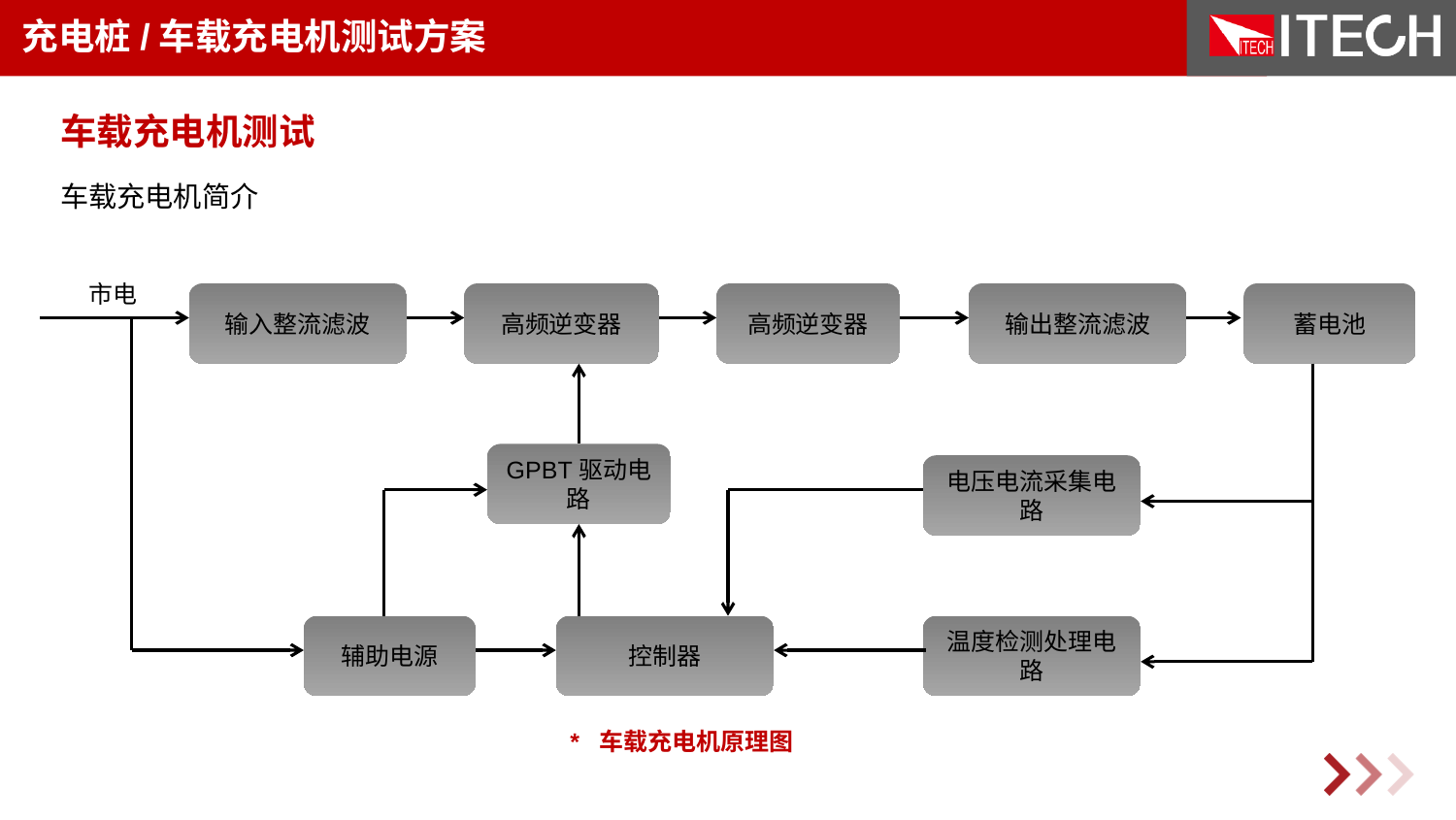

充电桩/车载充电机测试方案
车载充电机测试
车载充电机简介
市电
输入整流滤波
高频逆变器
高频逆变器
输出整流滤波
蓄电池
测试软件

GPBT驱动电路
电压电流采集电路

辅助电源
控制器
温度检测处理电路

*  车载充电机原理图